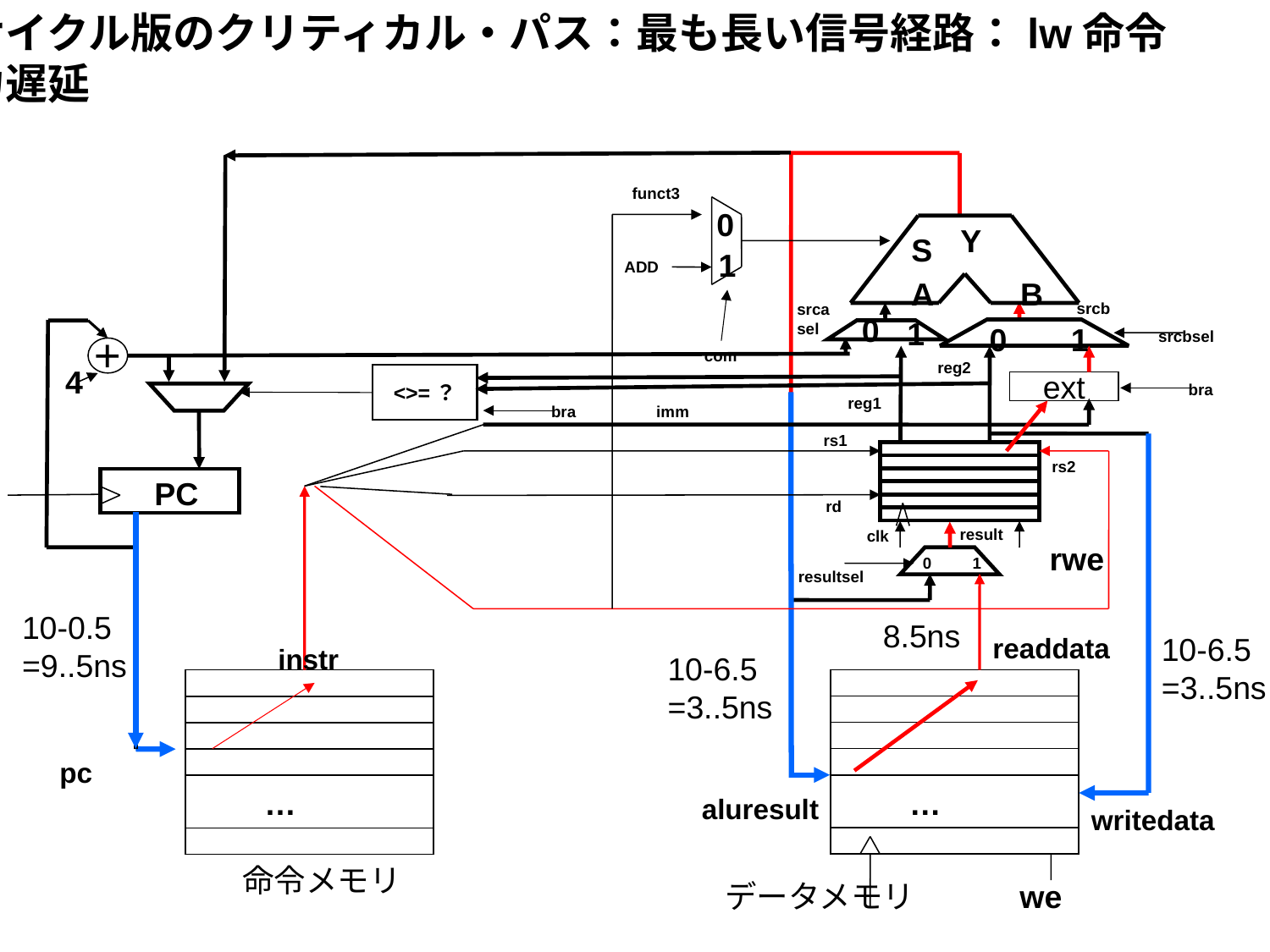

１サイクル版のクリティカル・パス：最も長い信号経路：lw命令
出力遅延

funct3

0

Y

S
1

ADD

A
B
srcb
srca
sel

0
1
0
1

srcbsel

＋
com

reg2

4
<>=？
ext

bra

reg1

imm
bra

rs1

rs2

PC

rd

result
clk

rwe

0
1
resultsel

10-0.5
=9..5ns

8.5ns
10-6.5
=3..5ns
readdata
instr
10-6.5
=3..5ns

pc

…
…
aluresult

writedata

命令メモリ
データメモリ
we